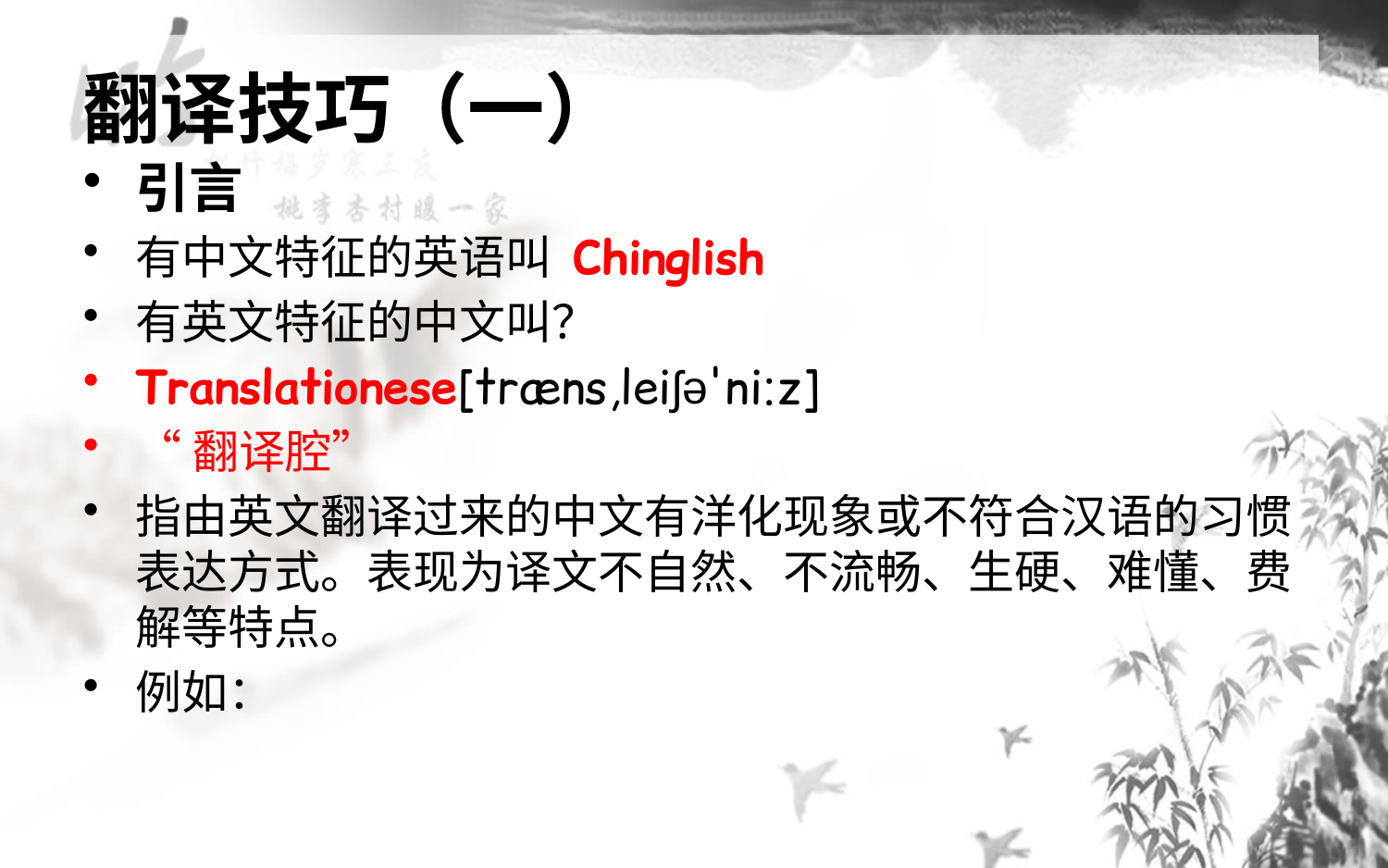

# 翻译技巧（一）
引言
有中文特征的英语叫 Chinglish
有英文特征的中文叫？
Translationese[træns,leiʃə'ni:z]
“翻译腔”
指由英文翻译过来的中文有洋化现象或不符合汉语的习惯表达方式。表现为译文不自然、不流畅、生硬、难懂、费解等特点。
例如：